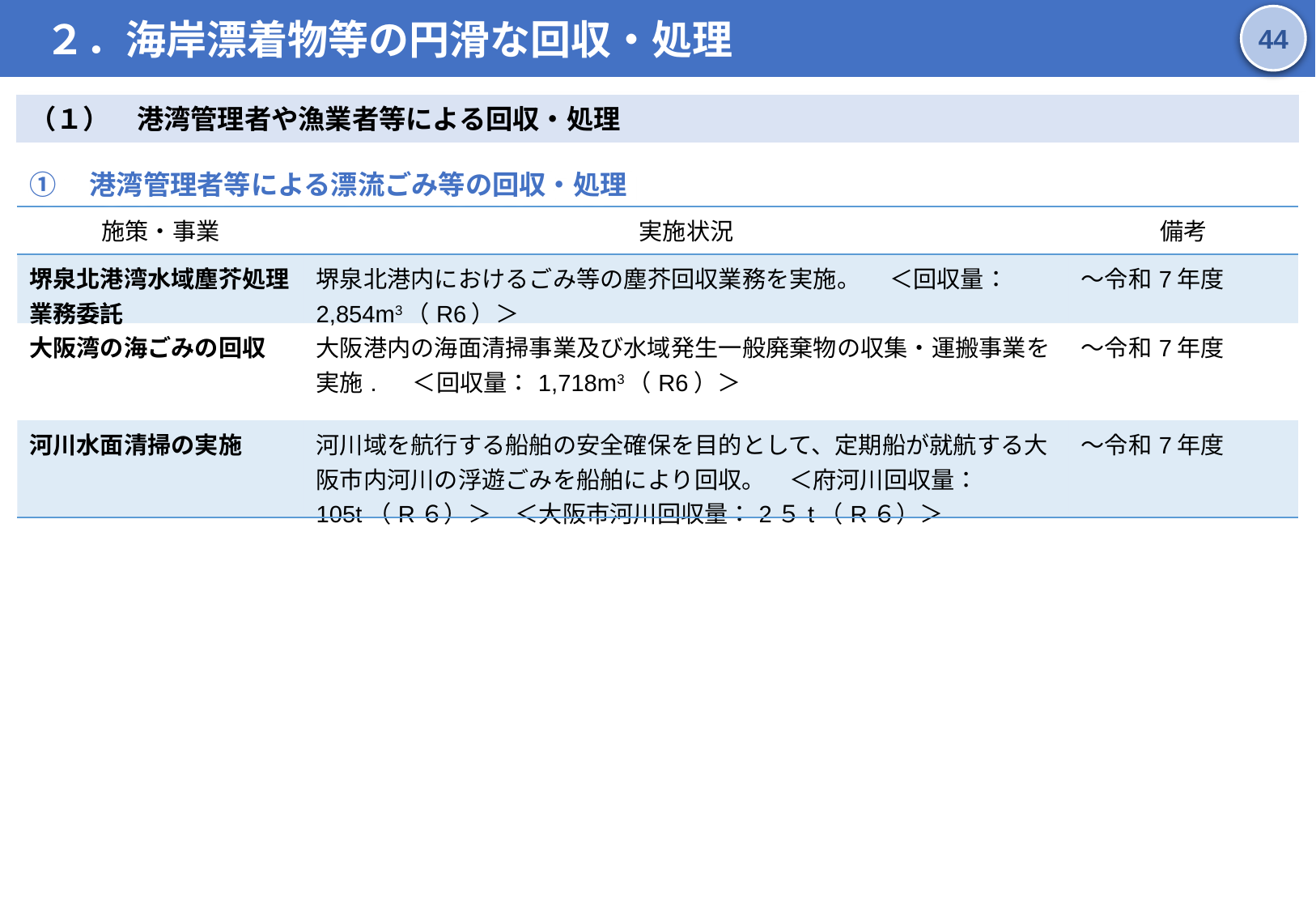

２．海岸漂着物等の円滑な回収・処理
44
（１）　港湾管理者や漁業者等による回収・処理
①　港湾管理者等による漂流ごみ等の回収・処理
| 施策・事業 | 実施状況 | 備考 |
| --- | --- | --- |
| 堺泉北港湾水域塵芥処理業務委託 | 堺泉北港内におけるごみ等の塵芥回収業務を実施。 　＜回収量：2,854m3（R6）＞ | ～令和7年度 |
| 大阪湾の海ごみの回収 | 大阪港内の海面清掃事業及び水域発生一般廃棄物の収集・運搬事業を実施. 　＜回収量：1,718m3（R6）＞ | ～令和7年度 |
| 河川水面清掃の実施 | 河川域を航行する船舶の安全確保を目的として、定期船が就航する大阪市内河川の浮遊ごみを船舶により回収。　＜府河川回収量：105t（R６）＞　＜大阪市河川回収量：2５t（R６）＞ | ～令和7年度 |